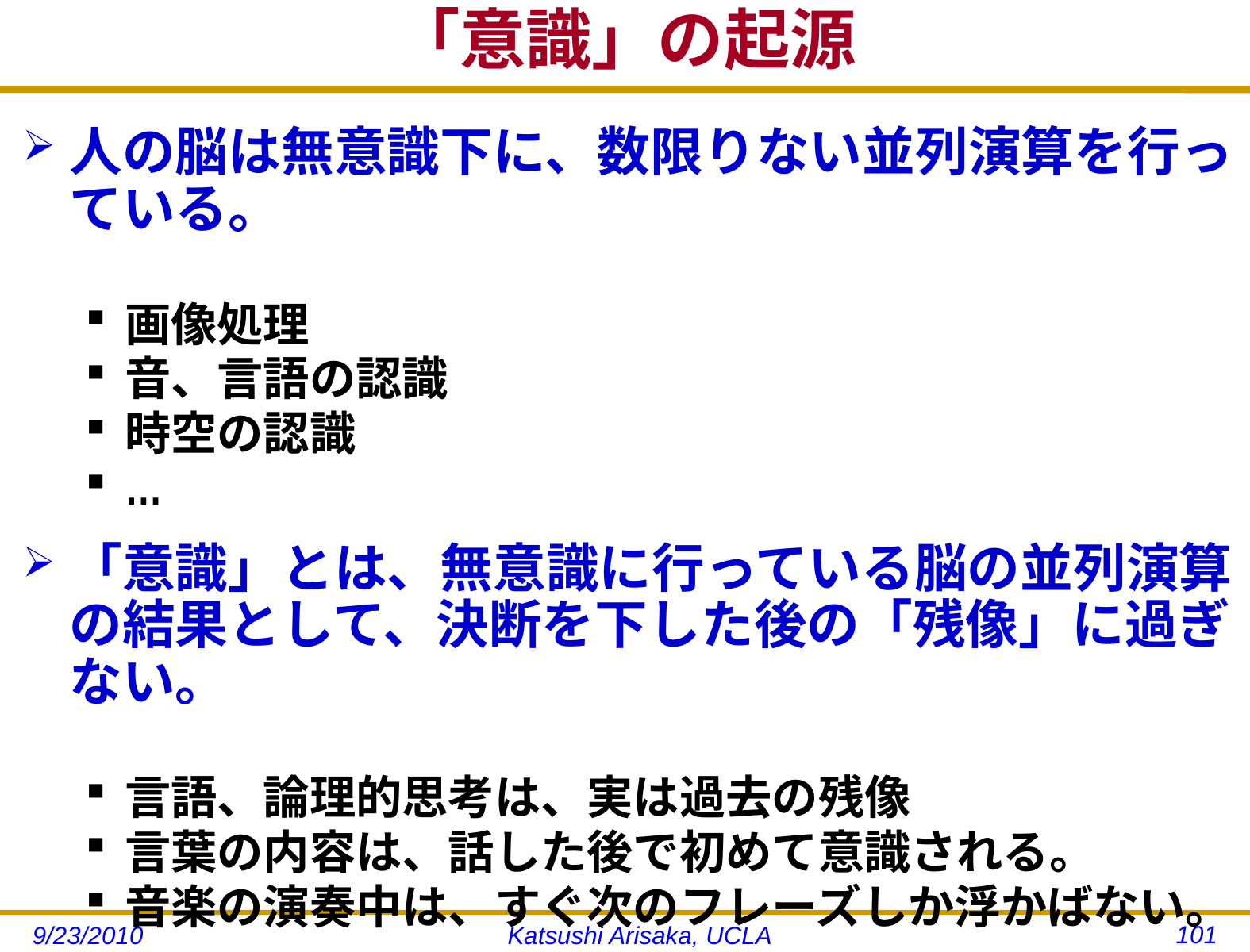

# 「意識」の起源
人の脳は無意識下に、数限りない並列演算を行っている。

画像処理
音、言語の認識
時空の認識
…
「意識」とは、無意識に行っている脳の並列演算の結果として、決断を下した後の「残像」に過ぎない。

言語、論理的思考は、実は過去の残像
言葉の内容は、話した後で初めて意識される。
音楽の演奏中は、すぐ次のフレーズしか浮かばない。
101
9/23/2010
Katsushi Arisaka, UCLA